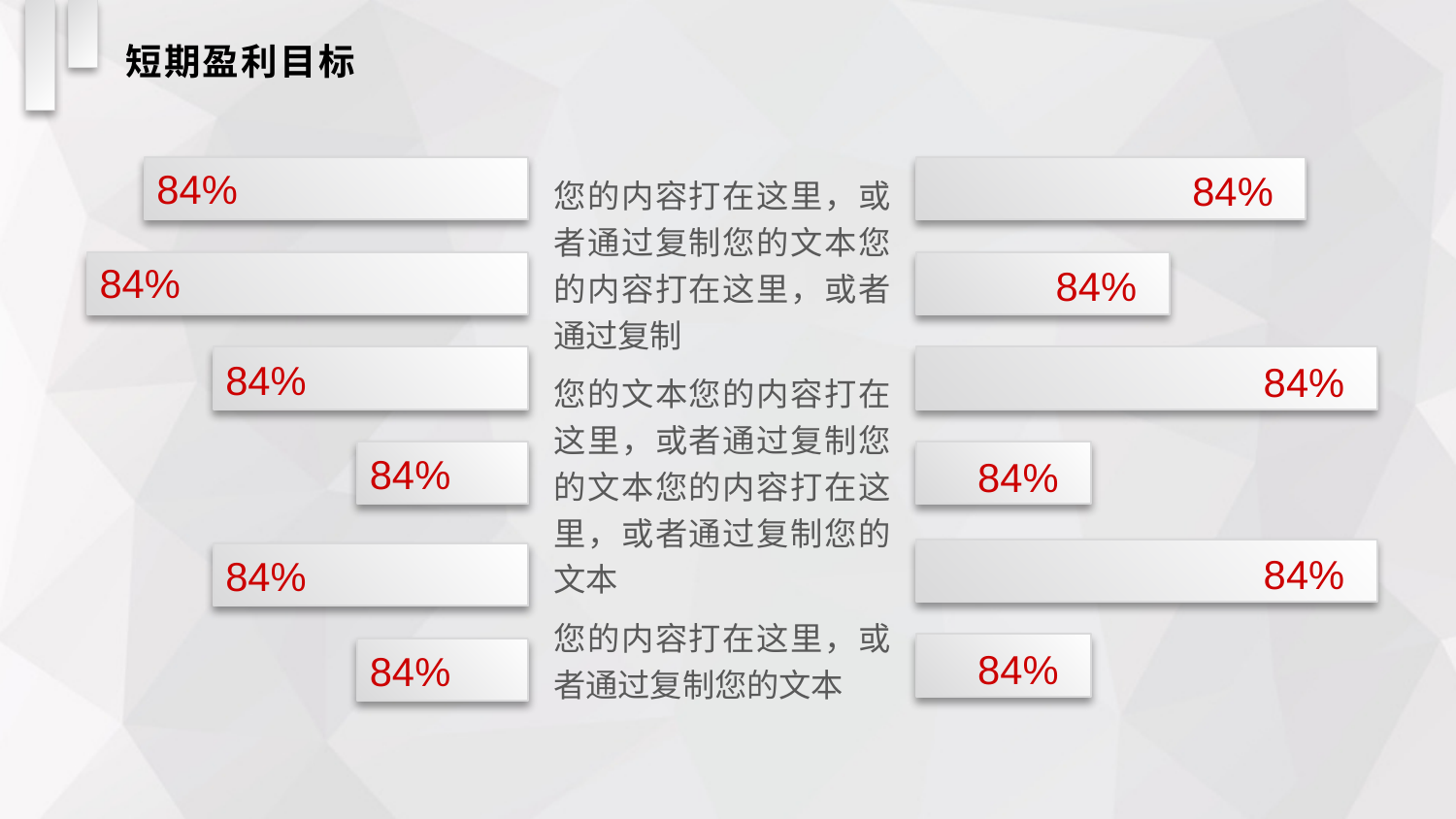

短期盈利目标

84%

84%
您的内容打在这里，或者通过复制您的文本您的内容打在这里，或者通过复制
您的文本您的内容打在这里，或者通过复制您的文本您的内容打在这里，或者通过复制您的文本
您的内容打在这里，或者通过复制您的文本

84%

84%

84%

84%

84%

84%

84%

84%

84%

84%